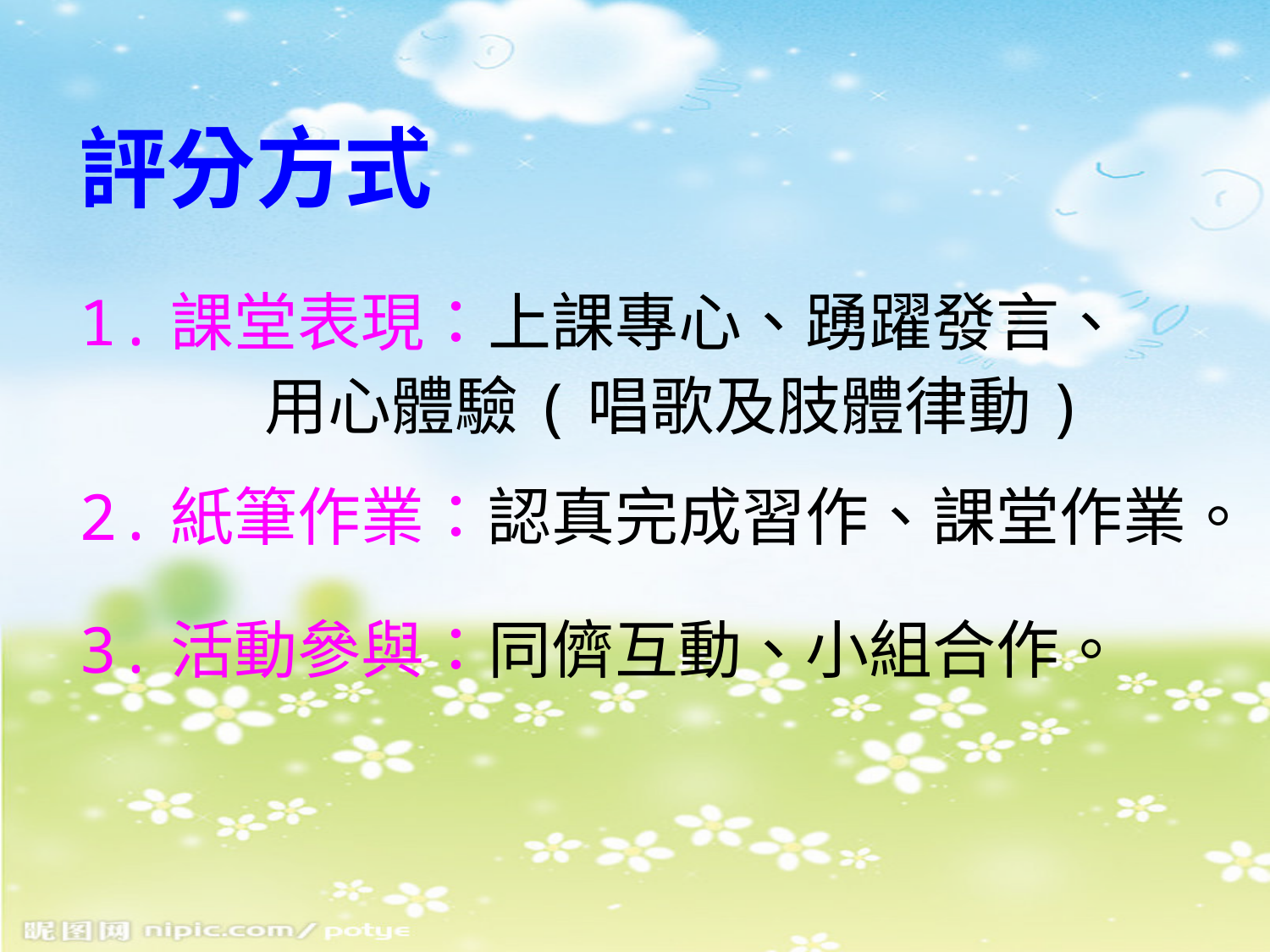

# 評分方式
1.課堂表現：上課專心、踴躍發言、
            用心體驗(唱歌及肢體律動)

2.紙筆作業：認真完成習作、課堂作業。

3.活動參與：同儕互動、小組合作。